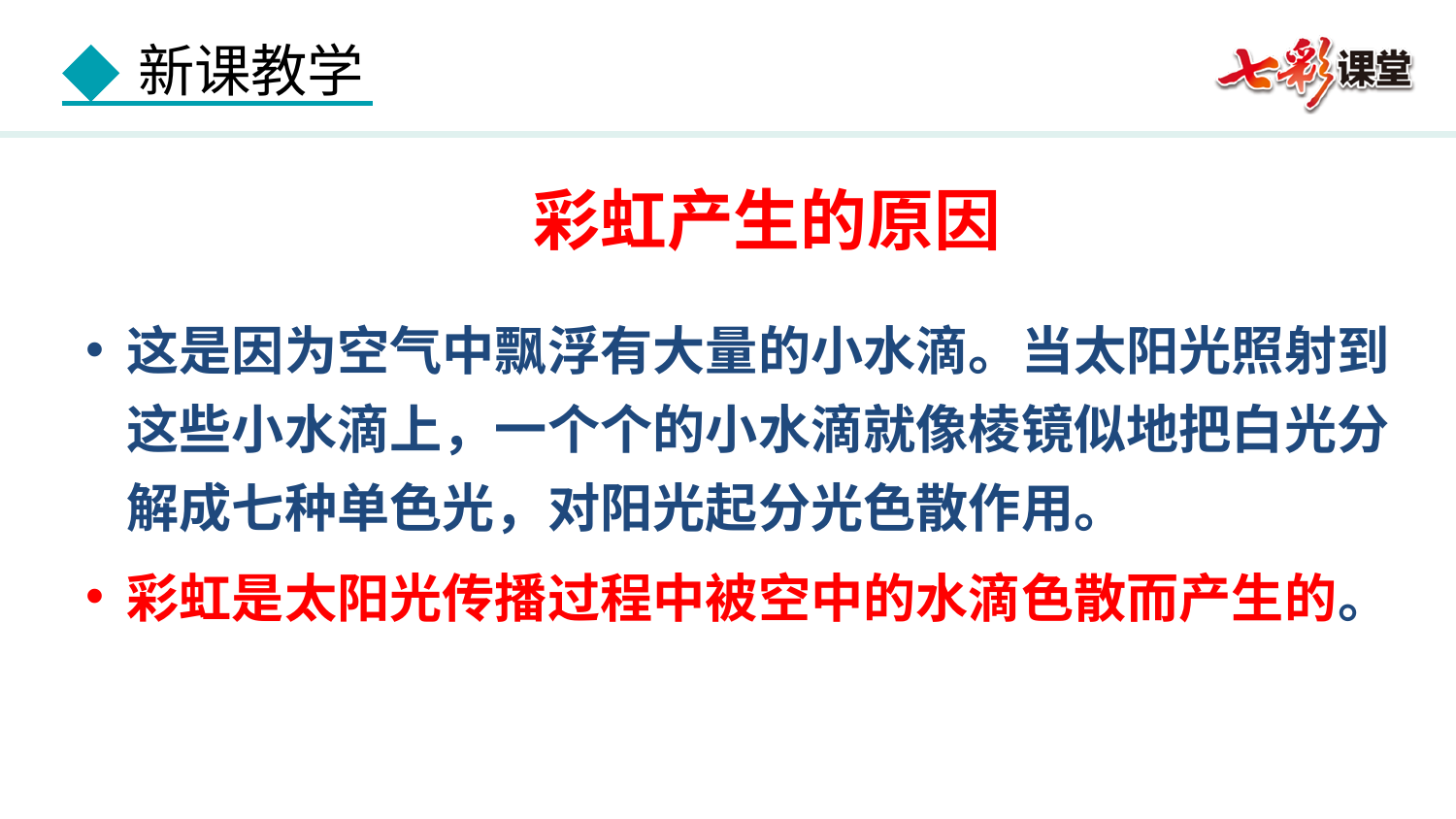

彩虹产生的原因
这是因为空气中飘浮有大量的小水滴。当太阳光照射到这些小水滴上，一个个的小水滴就像棱镜似地把白光分解成七种单色光，对阳光起分光色散作用。
彩虹是太阳光传播过程中被空中的水滴色散而产生的。